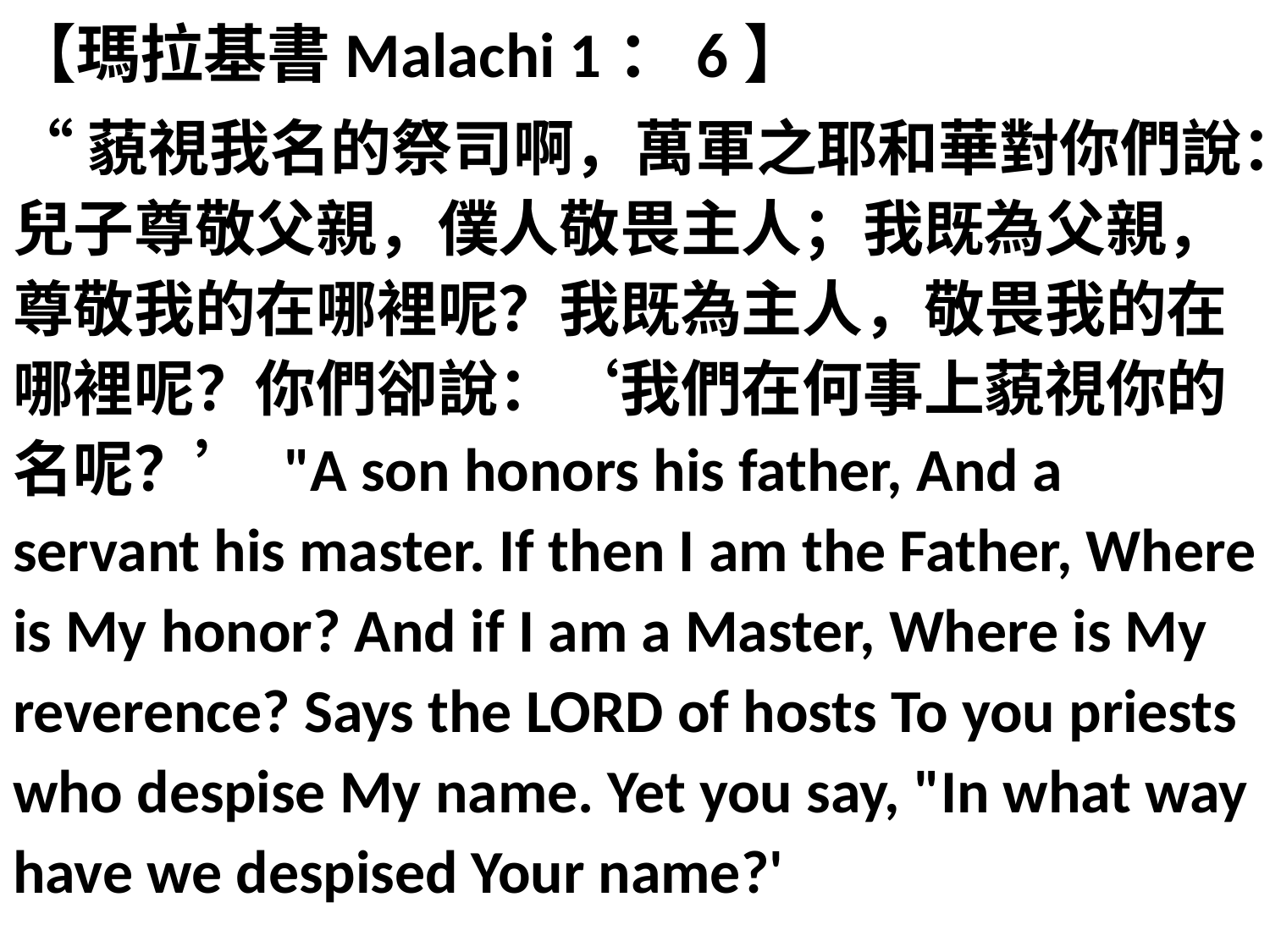

【瑪拉基書Malachi 1：6】
“藐視我名的祭司啊，萬軍之耶和華對你們說：兒子尊敬父親，僕人敬畏主人；我既為父親，尊敬我的在哪裡呢？我既為主人，敬畏我的在哪裡呢？你們卻說：‘我們在何事上藐視你的名呢？’ "A son honors his father, And a servant his master. If then I am the Father, Where is My honor? And if I am a Master, Where is My reverence? Says the LORD of hosts To you priests who despise My name. Yet you say, "In what way have we despised Your name?'